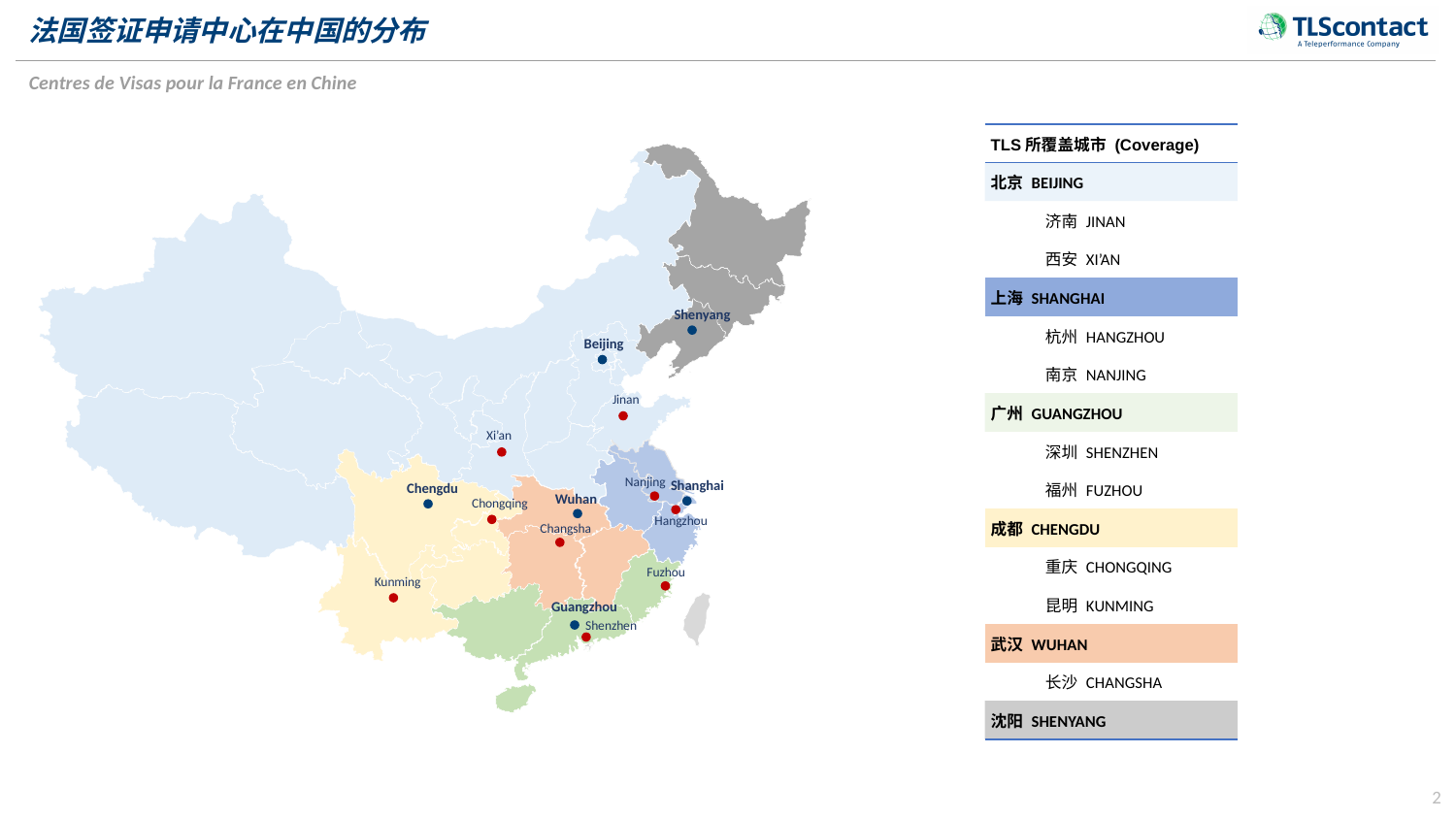

法国签证申请中心在中国的分布
Centres de Visas pour la France en Chine
| TLS所覆盖城市 (Coverage) |
| --- |
| 北京 BEIJING |
| 济南 JINAN |
| 西安 XI’AN |
| 上海 SHANGHAI |
| 杭州 HANGZHOU |
| 南京 NANJING |
| 广州 GUANGZHOU |
| 深圳 SHENZHEN |
| 福州 FUZHOU |
| 成都 CHENGDU |
| 重庆 CHONGQING |
| 昆明 KUNMING |
| 武汉 WUHAN |
| 长沙 CHANGSHA |
| 沈阳 SHENYANG |

Shenyang

Beijing

Jinan

Xi’an

Nanjing
Shanghai
Chengdu
Wuhan
Chongqing

Hangzhou

Changsha

Fuzhou
Kunming

Guangzhou

Shenzhen

2